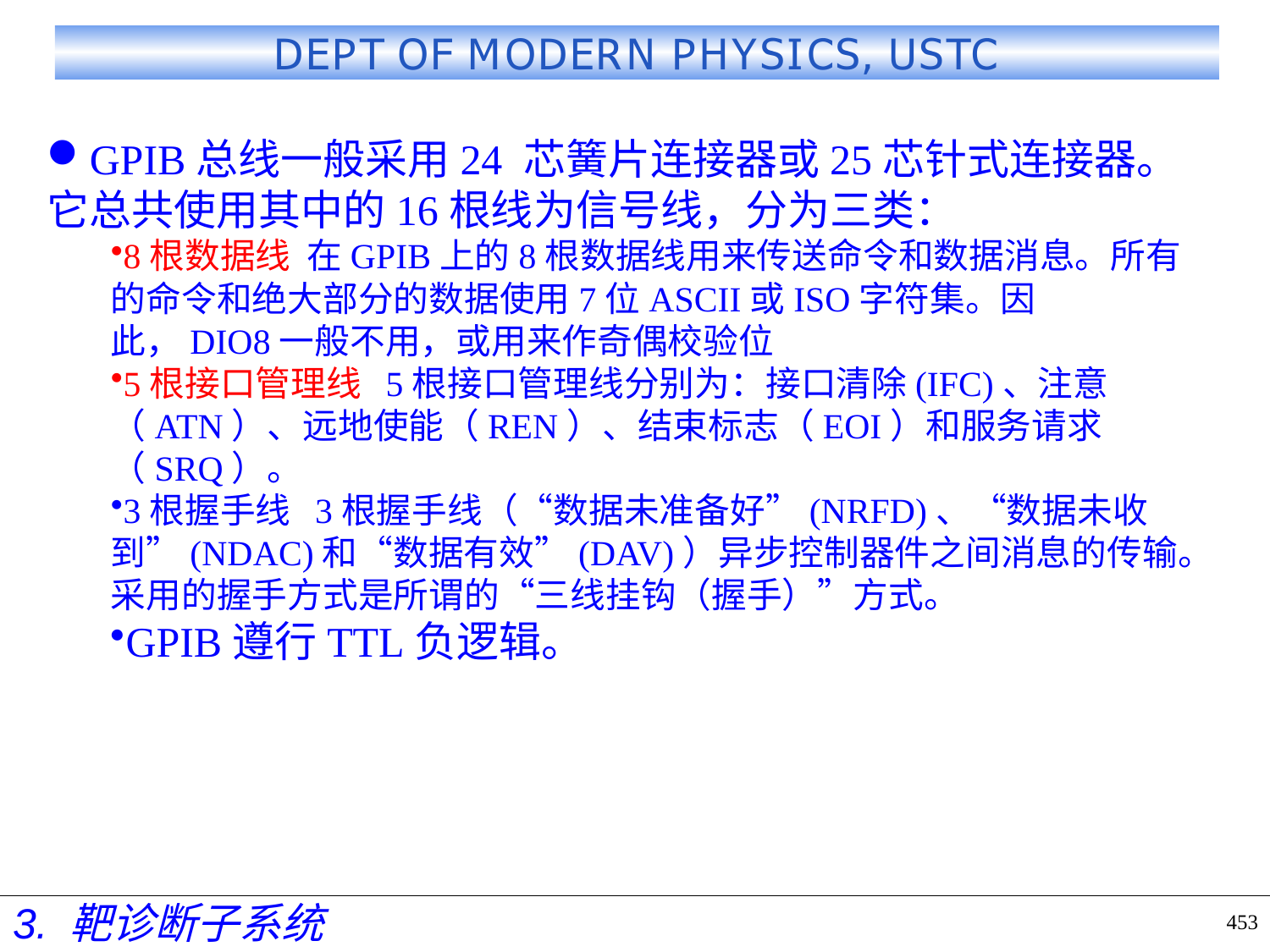

GPIB总线一般采用24 芯簧片连接器或25芯针式连接器。它总共使用其中的16根线为信号线，分为三类：
8根数据线  在GPIB上的8根数据线用来传送命令和数据消息。所有的命令和绝大部分的数据使用7位ASCII或ISO字符集。因此，DIO8一般不用，或用来作奇偶校验位
5根接口管理线  5根接口管理线分别为：接口清除(IFC)、注意（ATN）、远地使能（REN）、结束标志（EOI）和服务请求（SRQ）。
3根握手线  3根握手线（“数据未准备好”(NRFD)、“数据未收到”(NDAC)和“数据有效”(DAV)）异步控制器件之间消息的传输。采用的握手方式是所谓的“三线挂钩（握手）”方式。
GPIB遵行TTL负逻辑。
3. 靶诊断子系统
453